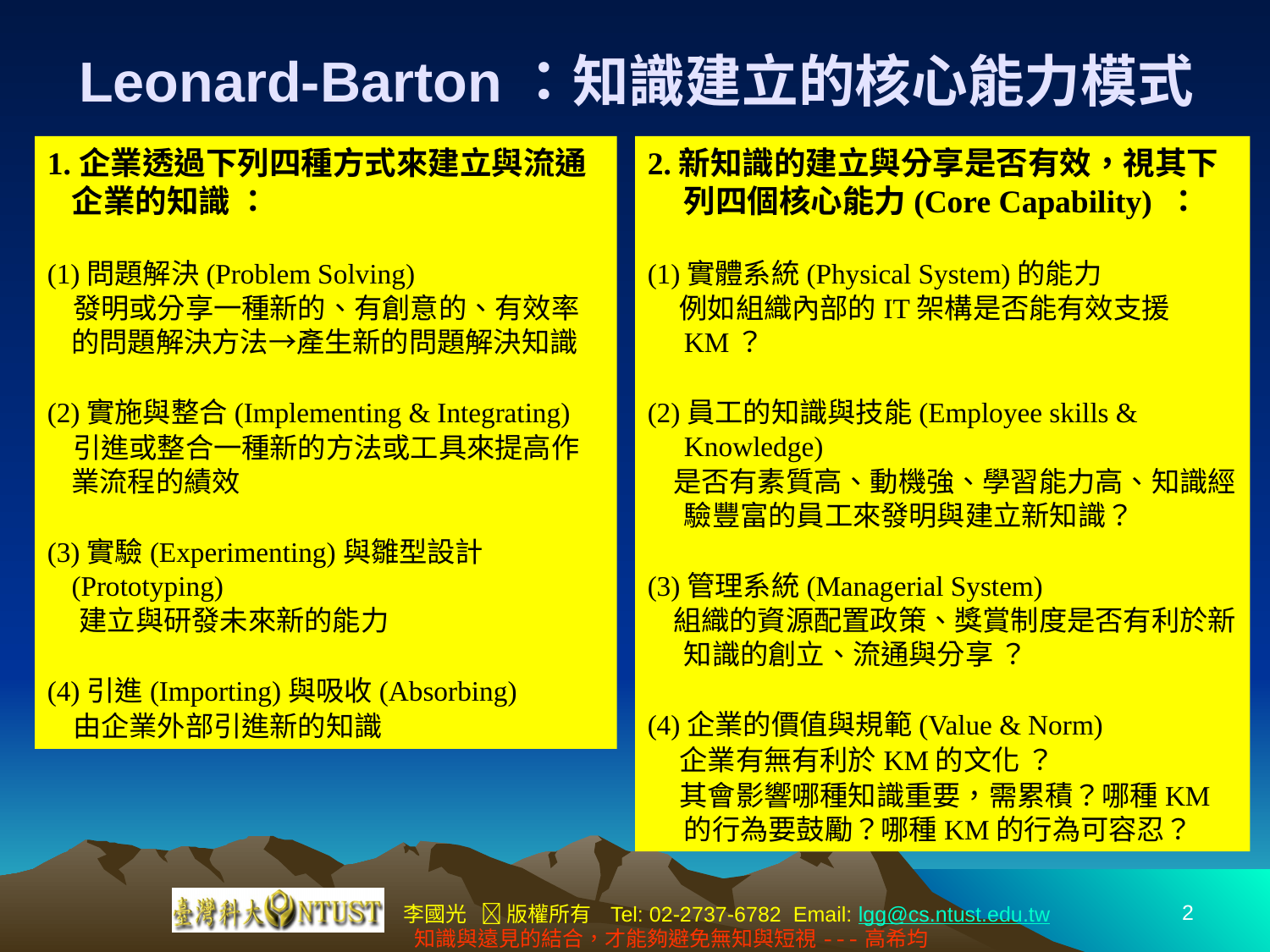

Leonard-Barton：知識建立的核心能力模式
1.企業透過下列四種方式來建立與流通企業的知識 ：

(1)問題解決(Problem Solving)
   發明或分享一種新的、有創意的、有效率的問題解決方法→產生新的問題解決知識

(2)實施與整合(Implementing & Integrating)
   引進或整合一種新的方法或工具來提高作業流程的績效

(3)實驗(Experimenting)與雛型設計(Prototyping)
    建立與研發未來新的能力

(4)引進(Importing)與吸收(Absorbing)
   由企業外部引進新的知識
2.新知識的建立與分享是否有效，視其下列四個核心能力(Core Capability) ：

(1)實體系統(Physical System)的能力
    例如組織內部的IT架構是否能有效支援 KM？

(2)員工的知識與技能(Employee skills & Knowledge)
   是否有素質高、動機強、學習能力高、知識經驗豐富的員工來發明與建立新知識？

(3)管理系統(Managerial System)
   組織的資源配置政策、獎賞制度是否有利於新知識的創立、流通與分享 ？

(4)企業的價值與規範(Value & Norm)
    企業有無有利於KM的文化 ？
    其會影響哪種知識重要，需累積？哪種KM的行為要鼓勵？哪種KM的行為可容忍？
2